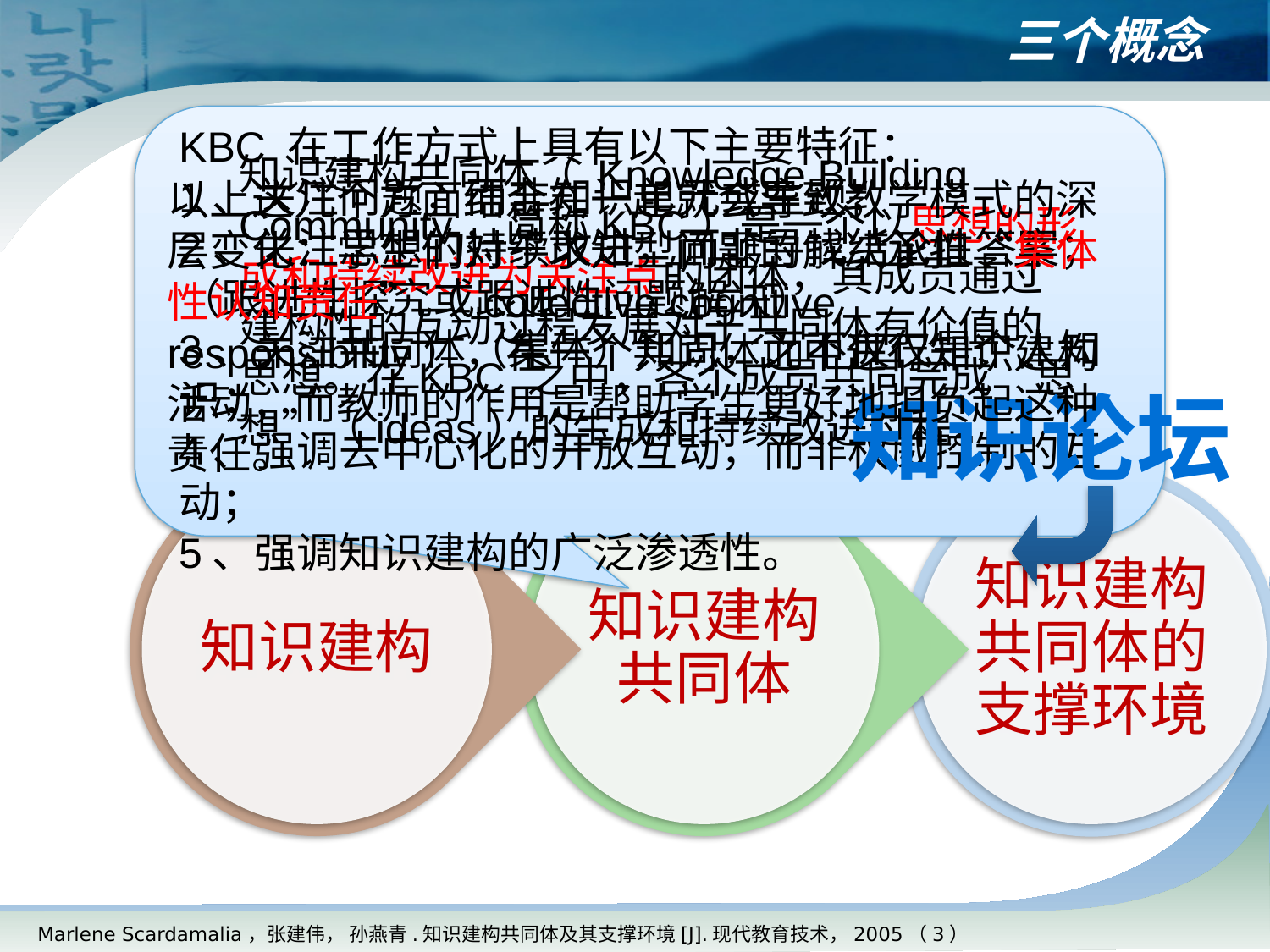

# 三个概念

KBC 在工作方式上具有以下主要特征：
1、关注问题，而非知识单元或主题；
2、关注思想的持续改进，而非寻找结论性答案；（跟进性探究或跟进性问题解决）
3、关注共同体（集体）知识，而不仅仅是个人知识；
4、强调去中心化的开放互动，而非权威控制的互动；
5、强调知识建构的广泛渗透性。

知识建构共同体（ Knowledge Building Community，简称KBC）是一个以思想的形成和持续改进为关注点的团体，其成员通过建构性的互动过程发展对于共同体有价值的思想。在KBC 之中，各个成员共同完成“思想”（ideas）的生成和持续改进过程。

以上这几个方面结合在一起就会导致教学模式的深层变化：学生们对于求知型问题的解决承担“集体性认知责任”（ collective cognitive responsibility），在一个共同体之中进行知识建构活动，而教师的作用是帮助学生更好地担负起这种责任。
知识建构共同体的支撑环境
知识建构共同体
知识建构
知识论坛

Marlene Scardamalia，张建伟， 孙燕青.知识建构共同体及其支撑环境[J].现代教育技术，2005（3）